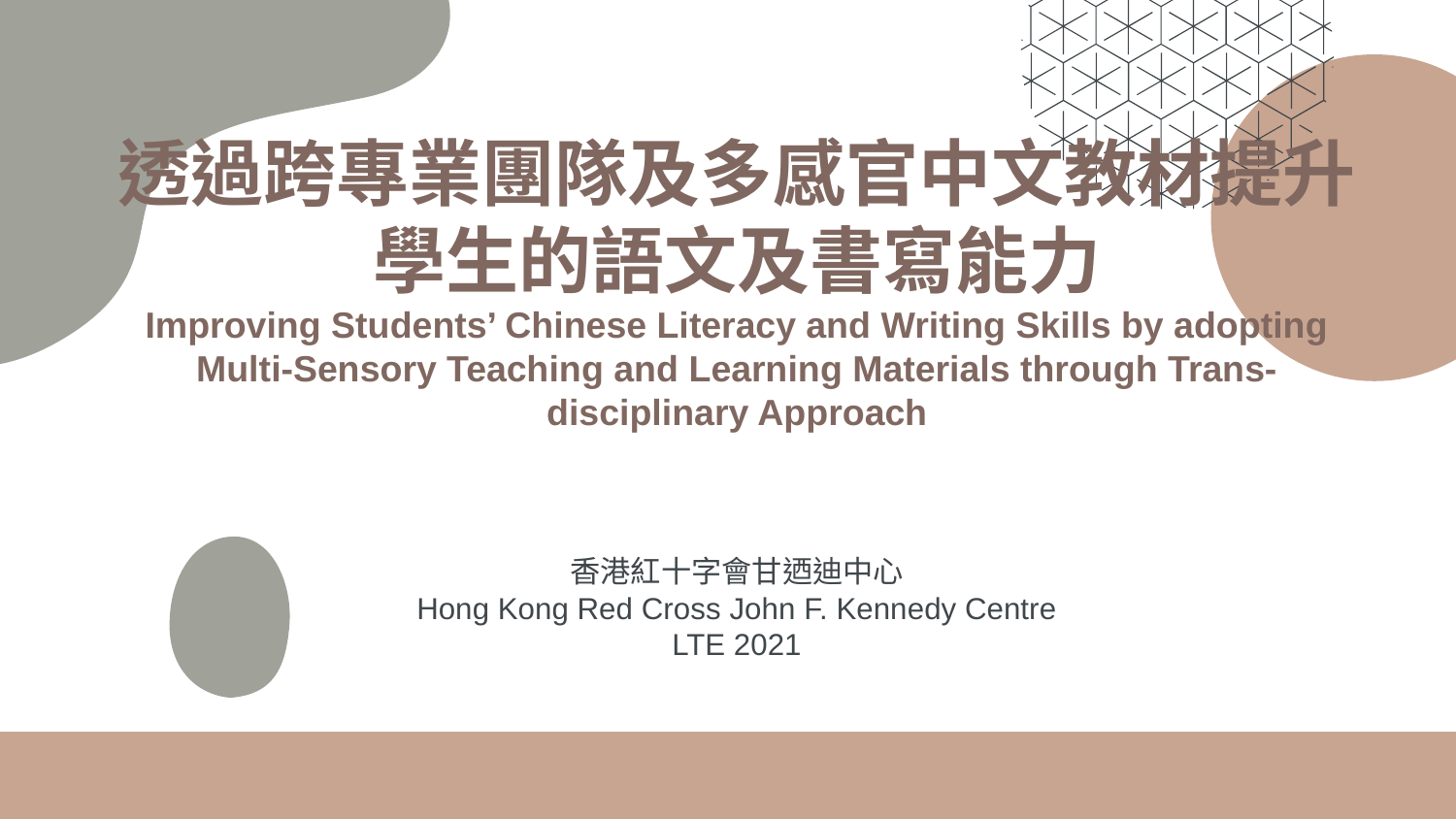

# 透過跨專業團隊及多感官中文教材提升學生的語文及書寫能力 Improving Students’ Chinese Literacy and Writing Skills by adopting Multi-Sensory Teaching and Learning Materials through Trans-disciplinary Approach
香港紅十字會甘迺迪中心
Hong Kong Red Cross John F. Kennedy Centre
LTE 2021